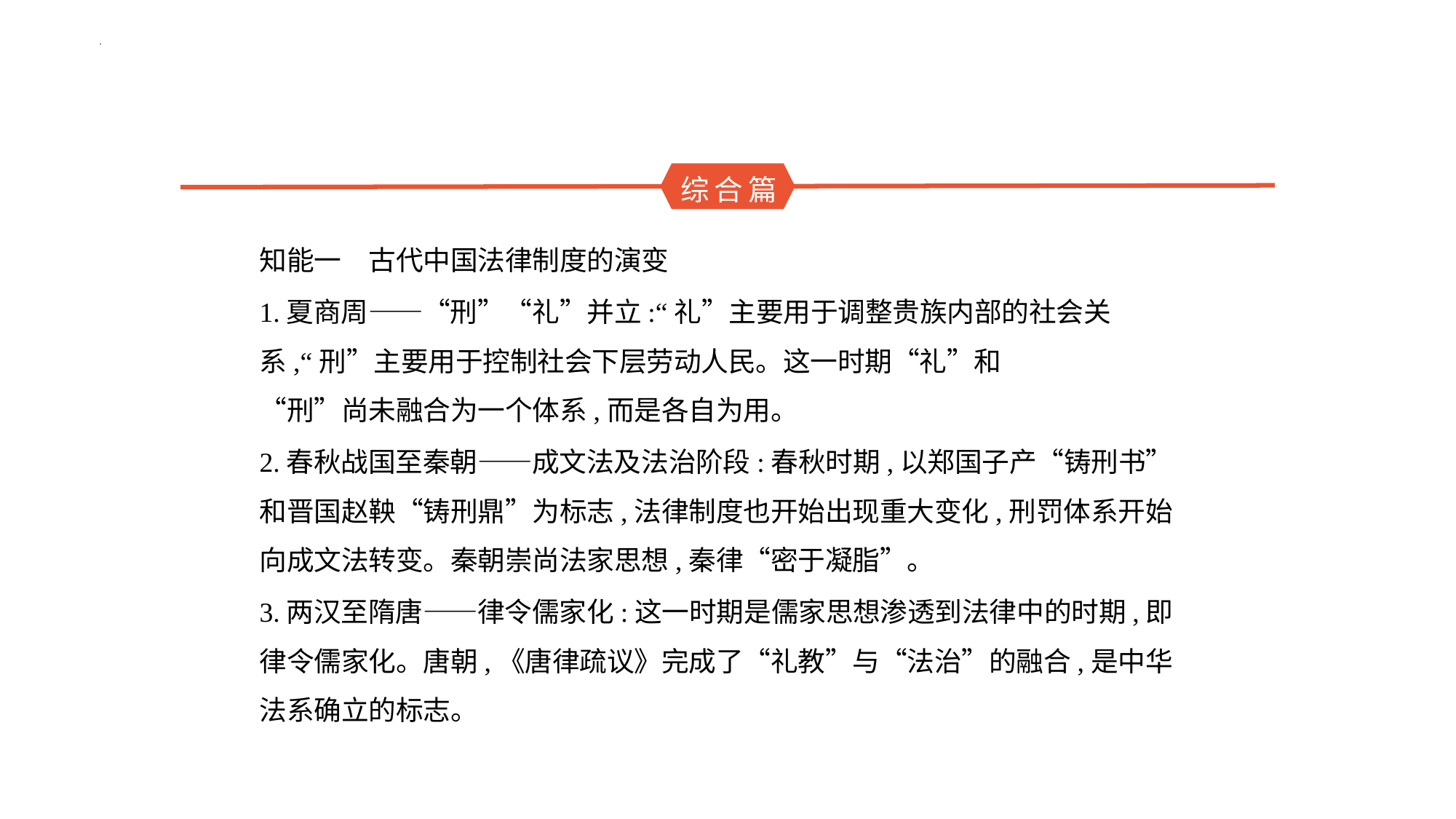

综合篇
知能一　古代中国法律制度的演变
1.夏商周——“刑”“礼”并立:“礼”主要用于调整贵族内部的社会关系,“刑”主要用于控制社会下层劳动人民。这一时期“礼”和
“刑”尚未融合为一个体系,而是各自为用。
2.春秋战国至秦朝——成文法及法治阶段:春秋时期,以郑国子产“铸刑书”和晋国赵鞅“铸刑鼎”为标志,法律制度也开始出现重大变化,刑罚体系开始向成文法转变。秦朝崇尚法家思想,秦律“密于凝脂”。
3.两汉至隋唐——律令儒家化:这一时期是儒家思想渗透到法律中的时期,即律令儒家化。唐朝,《唐律疏议》完成了“礼教”与“法治”的融合,是中华法系确立的标志。